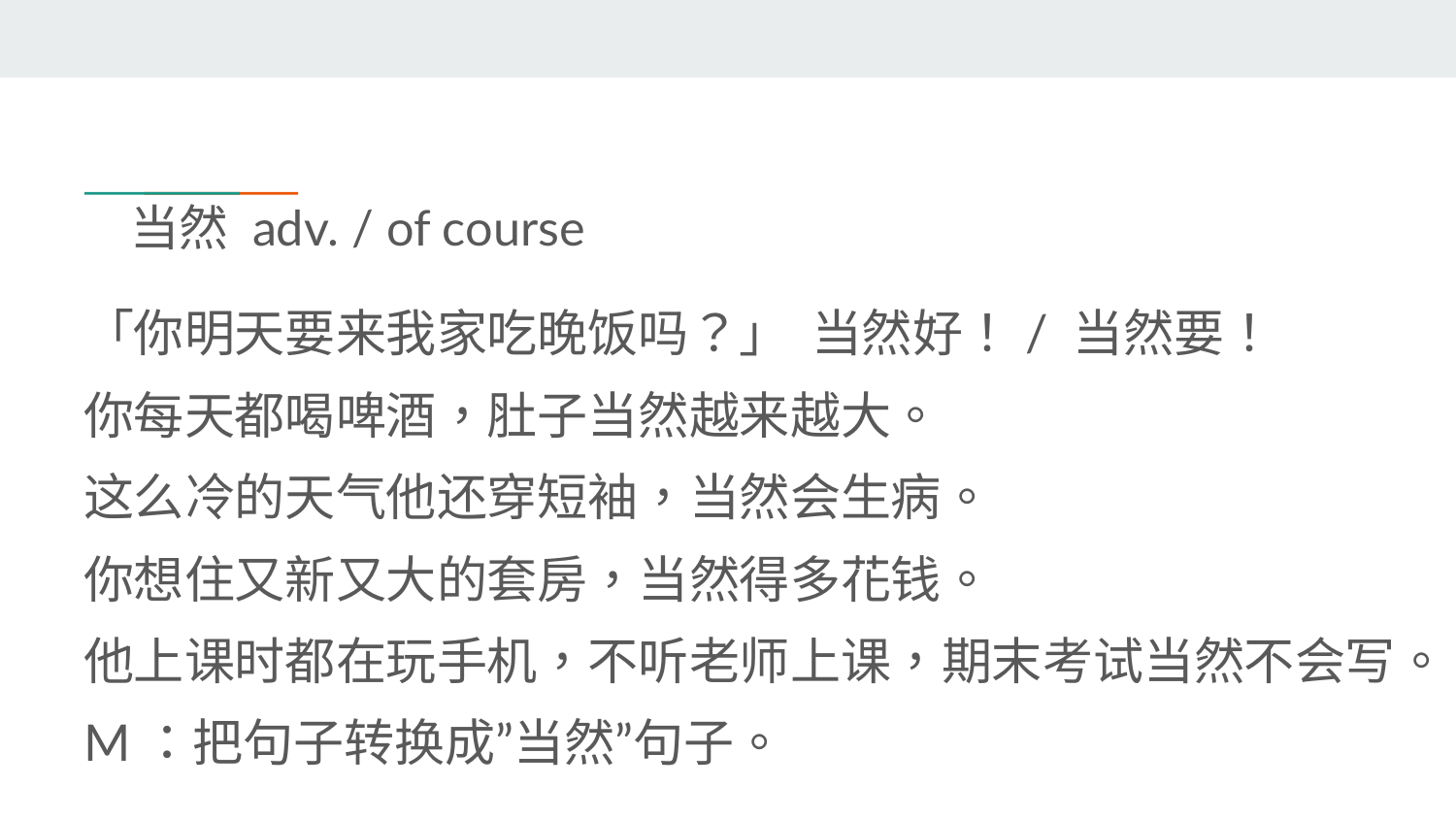

# 当然 adv. / of course

「你明天要来我家吃晚饭吗？」	当然好！/ 当然要！
你每天都喝啤酒，肚子当然越来越大。
这么冷的天气他还穿短袖，当然会生病。
你想住又新又大的套房，当然得多花钱。
他上课时都在玩手机，不听老师上课，期末考试当然不会写。
M：把句子转换成”当然”句子。